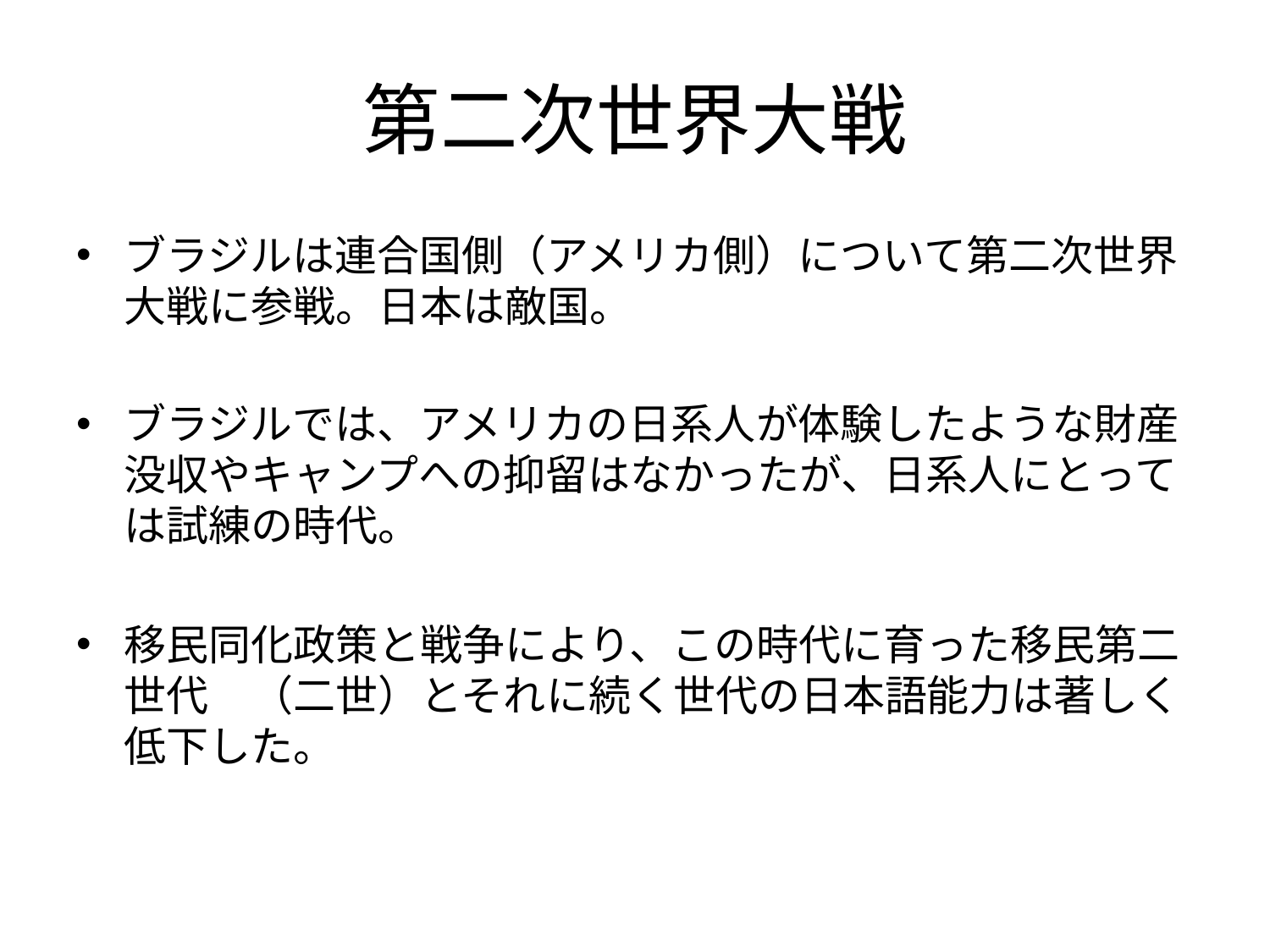

# 第二次世界大戦
ブラジルは連合国側（アメリカ側）について第二次世界大戦に参戦。日本は敵国。

ブラジルでは、アメリカの日系人が体験したような財産没収やキャンプへの抑留はなかったが、日系人にとっては試練の時代。

移民同化政策と戦争により、この時代に育った移民第二世代　（二世）とそれに続く世代の日本語能力は著しく低下した。